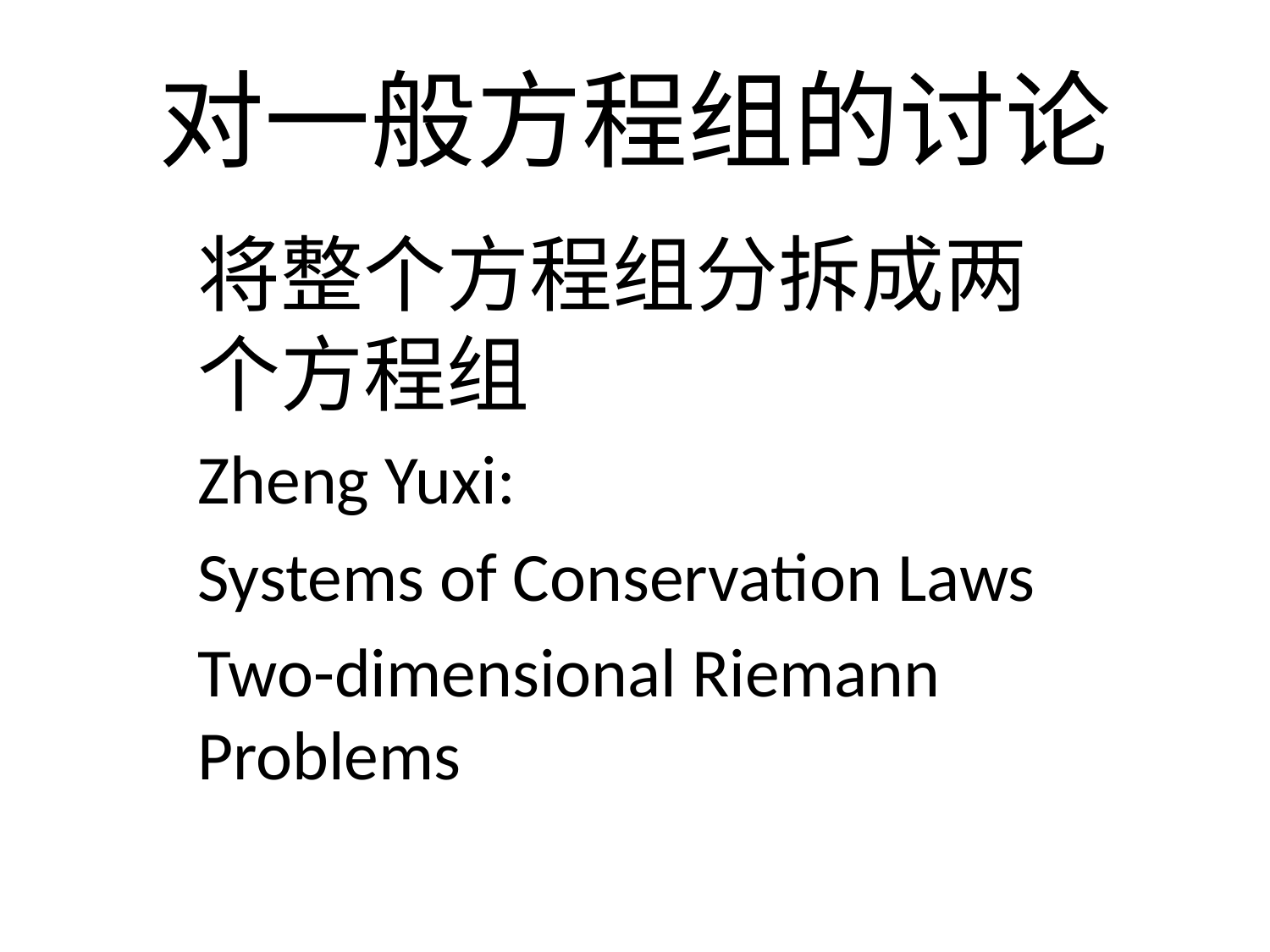

# 对一般方程组的讨论
将整个方程组分拆成两个方程组
Zheng Yuxi:
Systems of Conservation Laws
Two-dimensional Riemann Problems